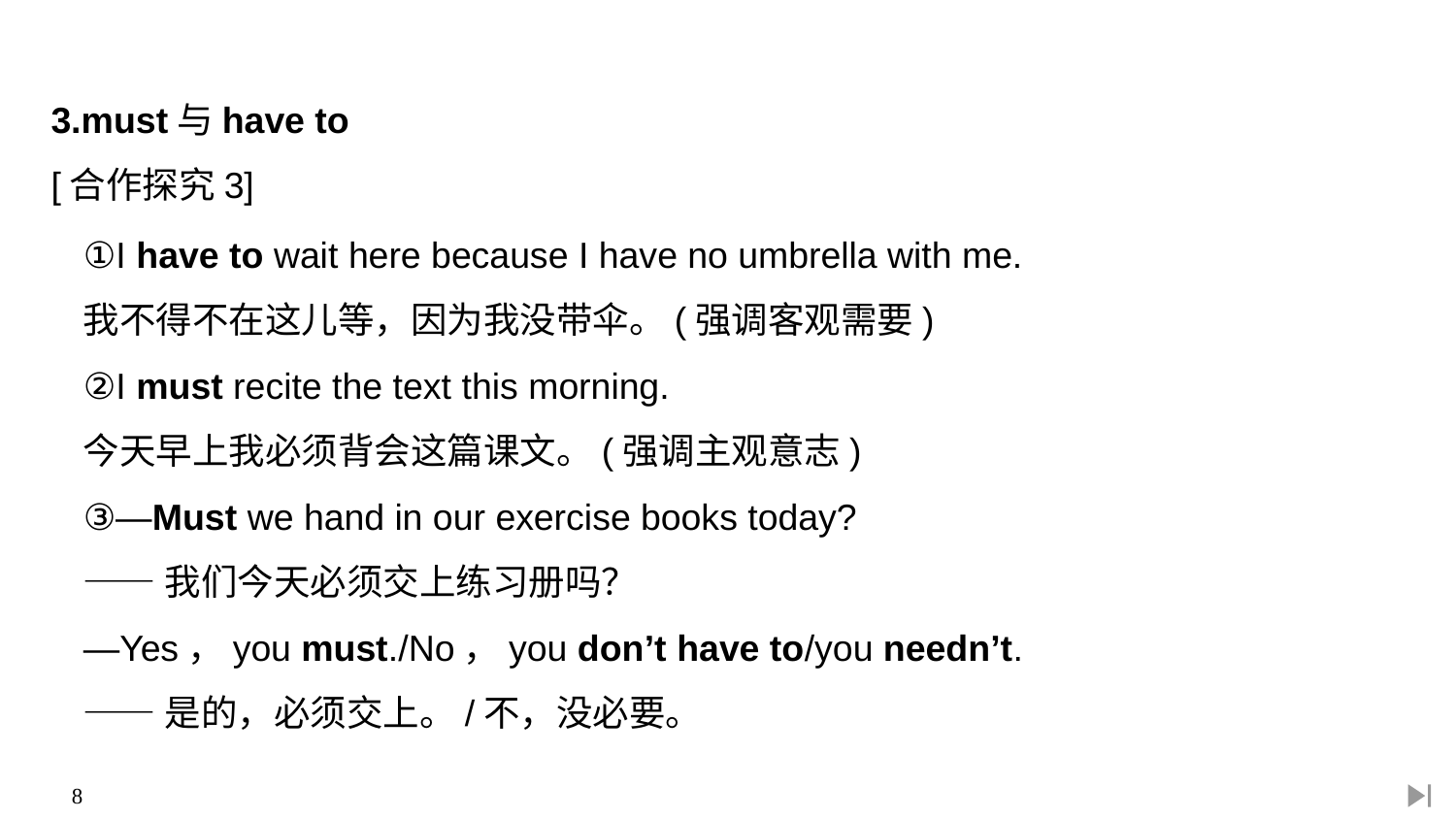

3.must与have to
[合作探究3]
①I have to wait here because I have no umbrella with me.
我不得不在这儿等，因为我没带伞。(强调客观需要)
②I must recite the text this morning.
今天早上我必须背会这篇课文。(强调主观意志)
③—Must we hand in our exercise books today?
——我们今天必须交上练习册吗？
—Yes，you must./No，you don’t have to/you needn’t.
——是的，必须交上。/不，没必要。